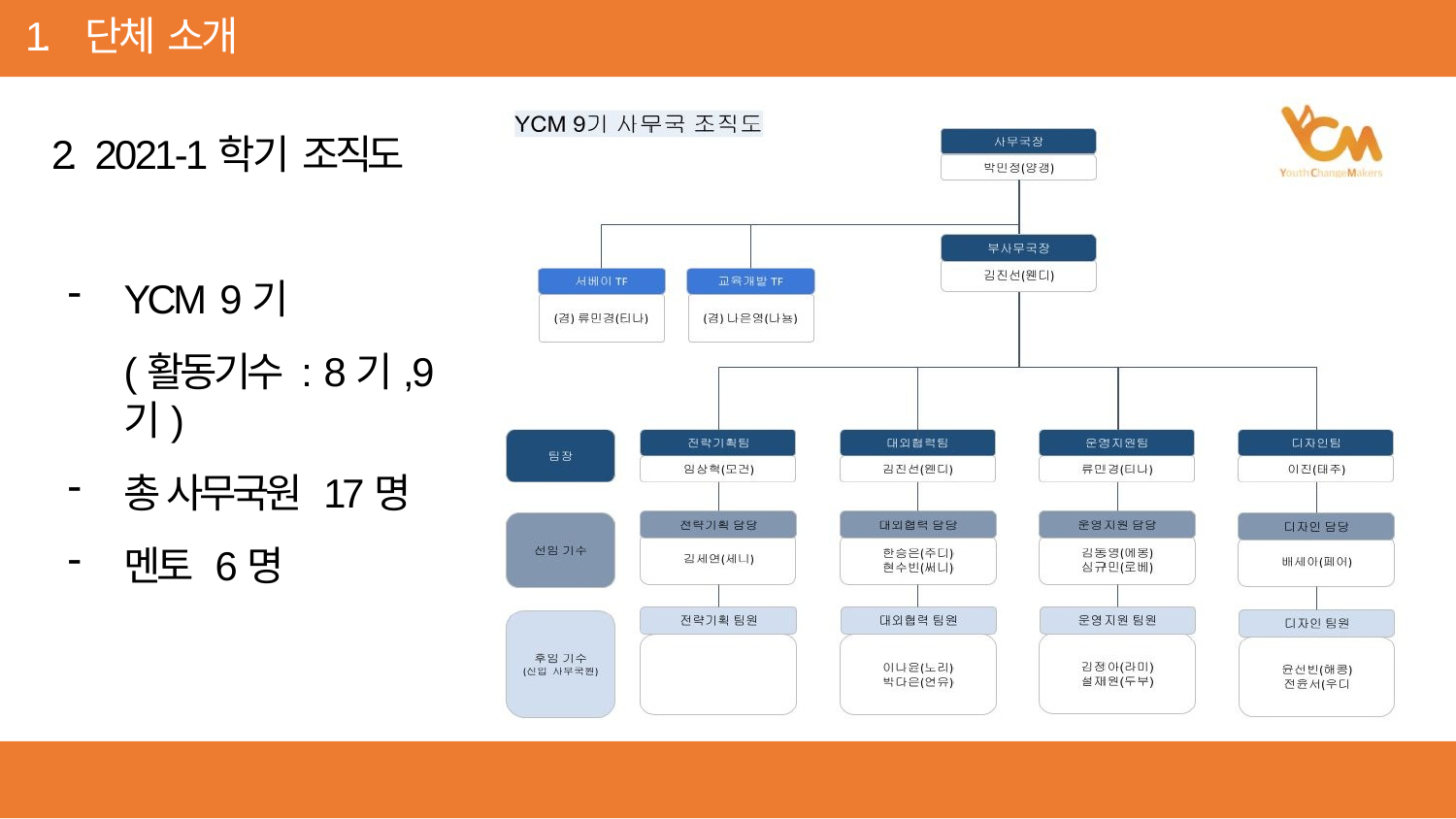

1.    단체 소개

2.    2021-1학기 조직도

YCM 9기
(활동기수 : 8기,9기)
총 사무국원 17명
멘토 6명